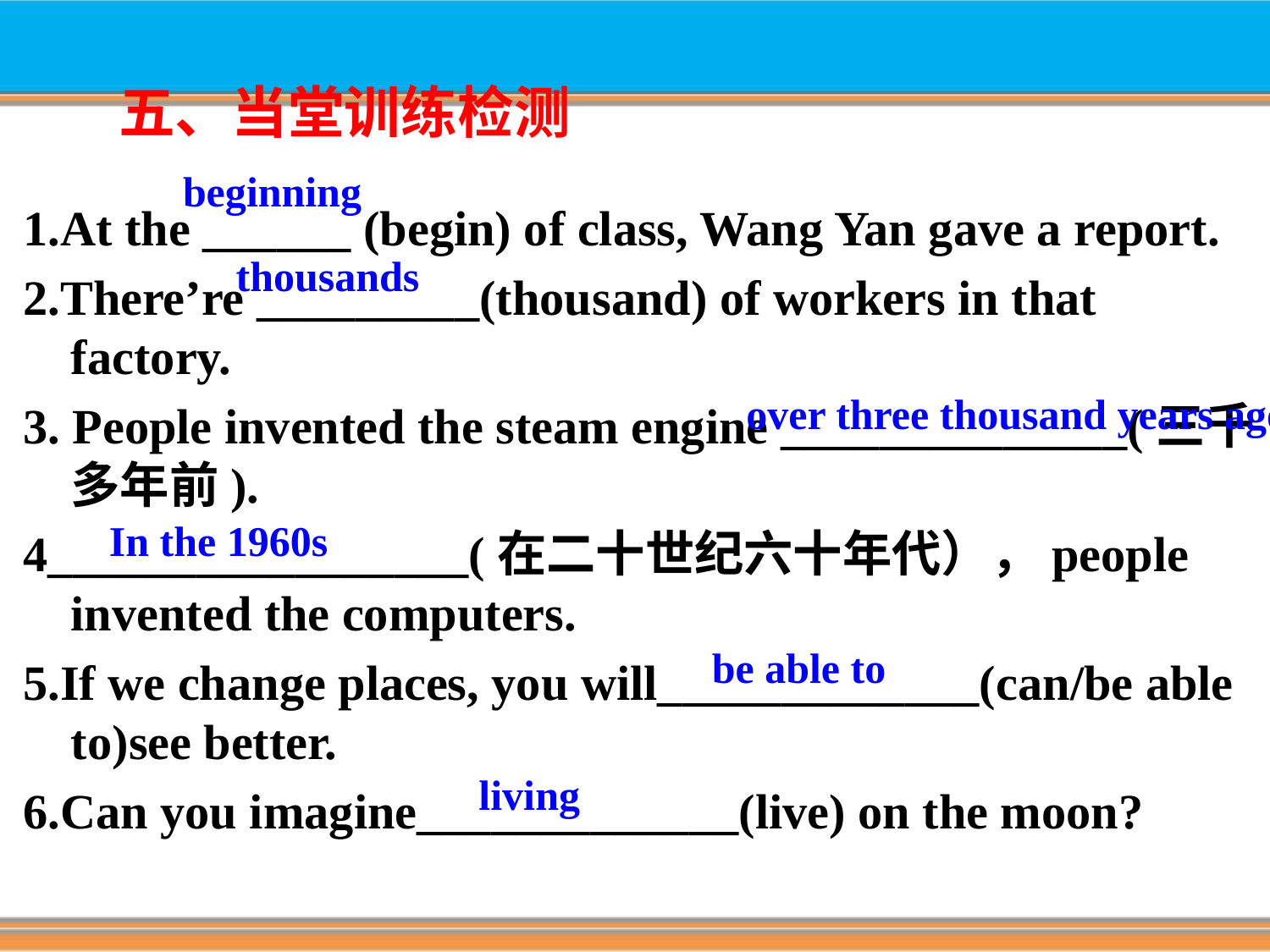

# 五、当堂训练检测
beginning
1.At the ______ (begin) of class, Wang Yan gave a report.
2.There’re _________(thousand) of workers in that factory.
3. People invented the steam engine ______________(三千多年前).
4_________________(在二十世纪六十年代），people invented the computers.
5.If we change places, you will_____________(can/be able to)see better.
6.Can you imagine_____________(live) on the moon?
thousands
over three thousand years ago
In the 1960s
be able to
living